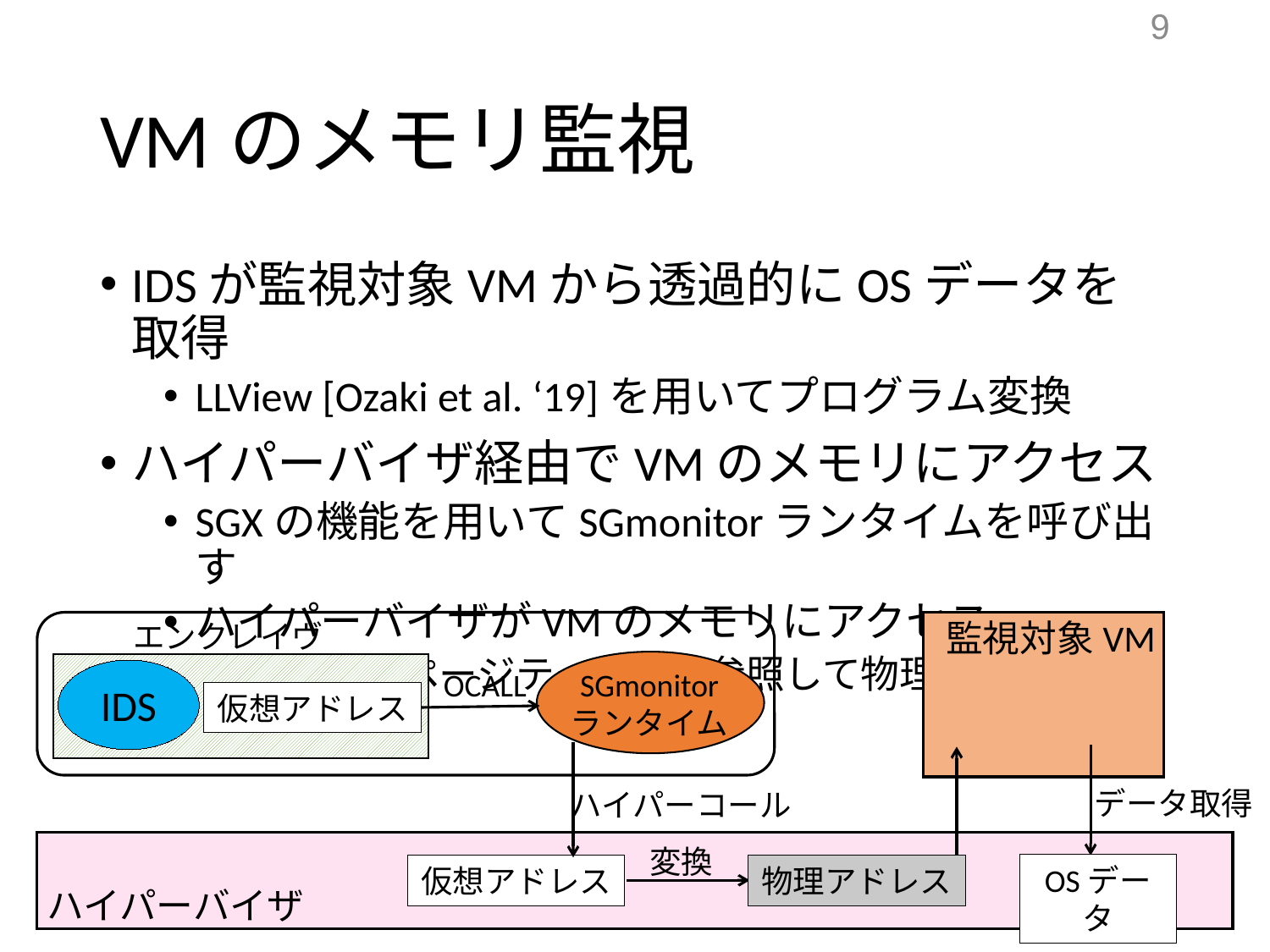

9
# VMのメモリ監視
IDSが監視対象VMから透過的にOSデータを取得
LLView [Ozaki et al. ‘19]を用いてプログラム変換
ハイパーバイザ経由でVMのメモリにアクセス
SGXの機能を用いてSGmonitorランタイムを呼び出す
ハイパーバイザがVMのメモリにアクセス
VM内のページテーブルを参照して物理アドレスに変換
監視対象VM
エンクレイヴ

SGmonitor
ランタイム
　OCALL
IDS
仮想アドレス
データ取得
ハイパーコール

変換
OSデータ
仮想アドレス
物理アドレス
ハイパーバイザ